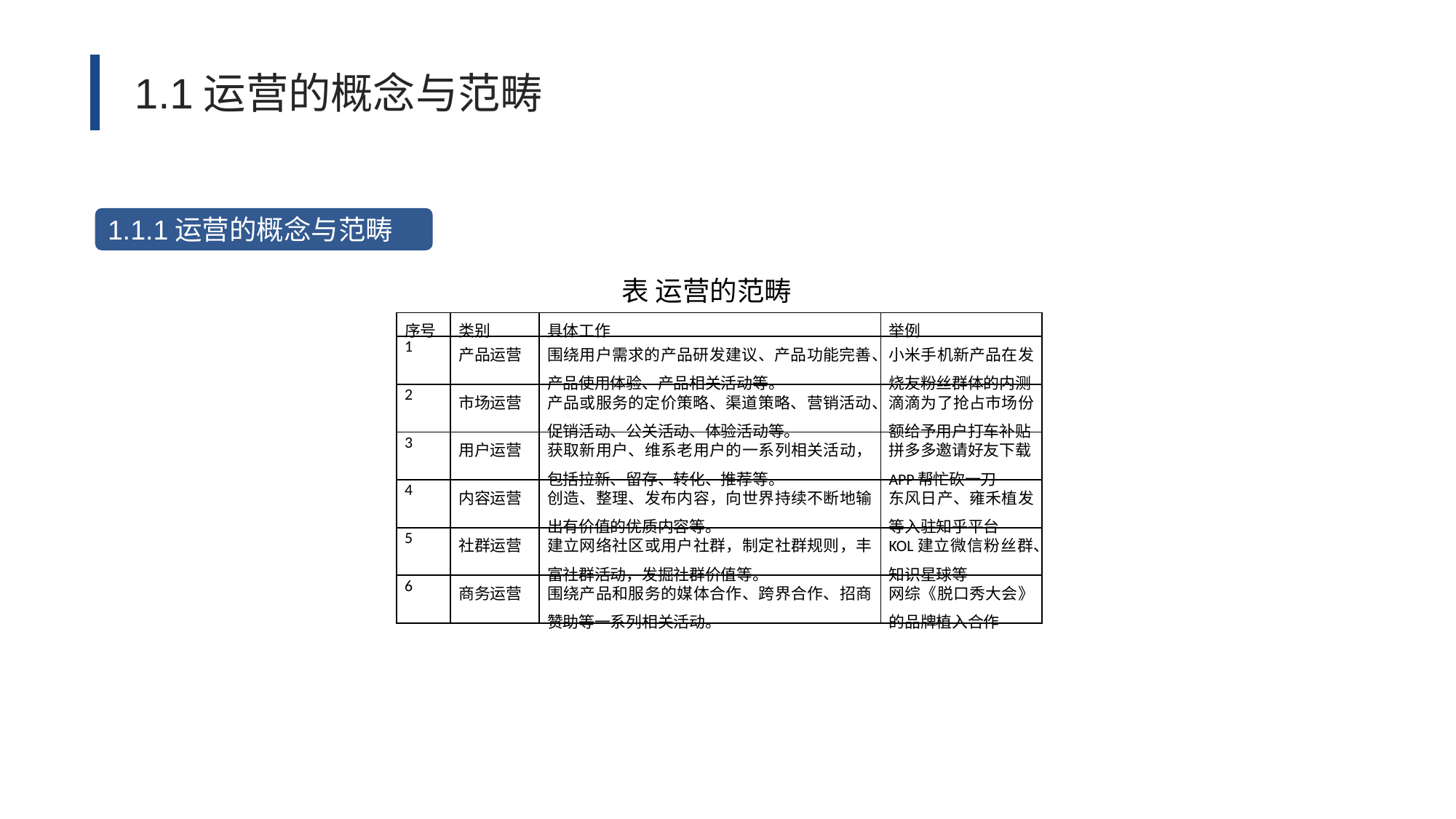

1.1运营的概念与范畴
1.1.1运营的概念与范畴
表 运营的范畴
| 序号 | 类别 | 具体工作 | 举例 |
| --- | --- | --- | --- |
| 1 | 产品运营 | 围绕用户需求的产品研发建议、产品功能完善、产品使用体验、产品相关活动等。 | 小米手机新产品在发烧友粉丝群体的内测 |
| 2 | 市场运营 | 产品或服务的定价策略、渠道策略、营销活动、促销活动、公关活动、体验活动等。 | 滴滴为了抢占市场份额给予用户打车补贴 |
| 3 | 用户运营 | 获取新用户、维系老用户的一系列相关活动，包括拉新、留存、转化、推荐等。 | 拼多多邀请好友下载APP帮忙砍一刀 |
| 4 | 内容运营 | 创造、整理、发布内容，向世界持续不断地输出有价值的优质内容等。 | 东风日产、雍禾植发等入驻知乎平台 |
| 5 | 社群运营 | 建立网络社区或用户社群，制定社群规则，丰富社群活动，发掘社群价值等。 | KOL建立微信粉丝群、知识星球等 |
| 6 | 商务运营 | 围绕产品和服务的媒体合作、跨界合作、招商赞助等一系列相关活动。 | 网综《脱口秀大会》的品牌植入合作 |